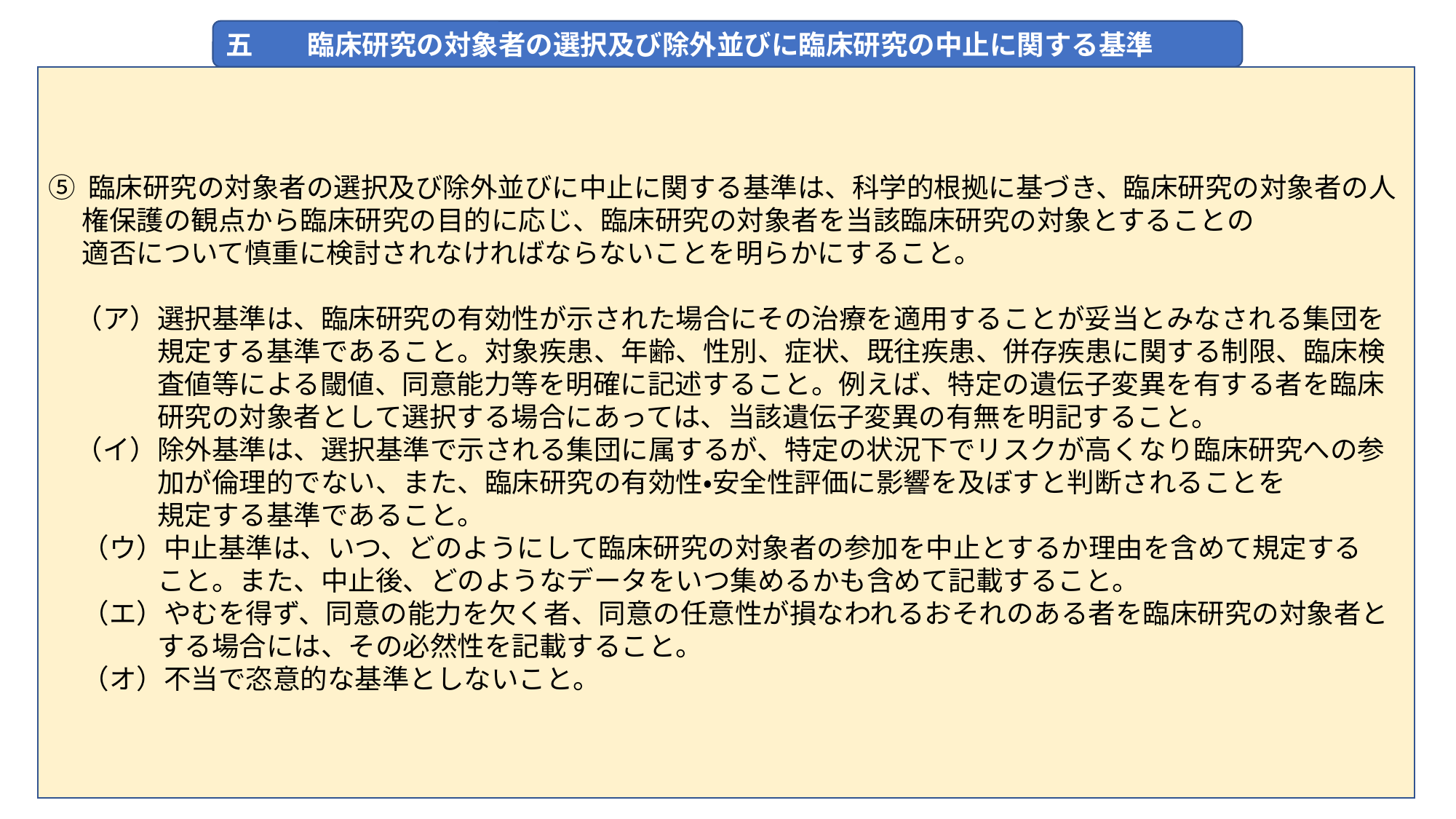

五　　臨床研究の対象者の選択及び除外並びに臨床研究の中止に関する基準
⑤ 臨床研究の対象者の選択及び除外並びに中止に関する基準は、科学的根拠に基づき、臨床研究の対象者の人
　 権保護の観点から臨床研究の目的に応じ、臨床研究の対象者を当該臨床研究の対象とすることの
　 適否について慎重に検討されなければならないことを明らかにすること。

　（ア）選択基準は、臨床研究の有効性が示された場合にその治療を適用することが妥当とみなされる集団を
　　　　規定する基準であること。対象疾患、年齢、性別、症状、既往疾患、併存疾患に関する制限、臨床検
　　　　査値等による閾値、同意能力等を明確に記述すること。例えば、特定の遺伝子変異を有する者を臨床
　　　　研究の対象者として選択する場合にあっては、当該遺伝子変異の有無を明記すること。
　（イ）除外基準は、選択基準で示される集団に属するが、特定の状況下でリスクが高くなり臨床研究への参
　　　　加が倫理的でない、また、臨床研究の有効性・安全性評価に影響を及ぼすと判断されることを
　　　　規定する基準であること。
　 （ウ）中止基準は、いつ、どのようにして臨床研究の対象者の参加を中止とするか理由を含めて規定する
　　　　こと。また、中止後、どのようなデータをいつ集めるかも含めて記載すること。
　 （エ）やむを得ず、同意の能力を欠く者、同意の任意性が損なわれるおそれのある者を臨床研究の対象者と
　　　　する場合には、その必然性を記載すること。
　 （オ）不当で恣意的な基準としないこと。